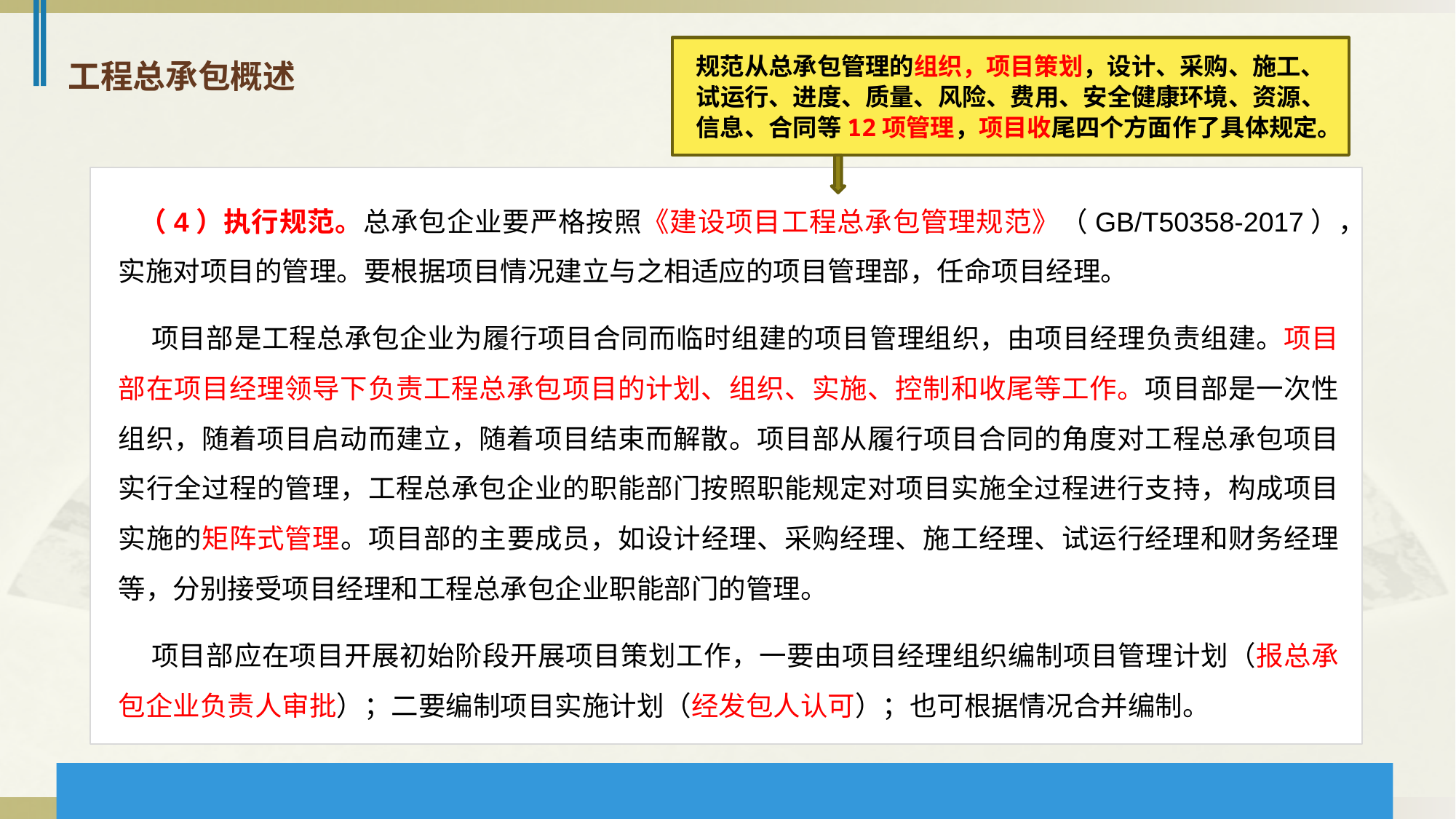

规范从总承包管理的组织，项目策划，设计、采购、施工、试运行、进度、质量、风险、费用、安全健康环境、资源、信息、合同等12项管理，项目收尾四个方面作了具体规定。
工程总承包概述

  （4）执行规范。总承包企业要严格按照《建设项目工程总承包管理规范》（GB/T50358-2017），实施对项目的管理。要根据项目情况建立与之相适应的项目管理部，任命项目经理。
    项目部是工程总承包企业为履行项目合同而临时组建的项目管理组织，由项目经理负责组建。项目部在项目经理领导下负责工程总承包项目的计划、组织、实施、控制和收尾等工作。项目部是一次性组织，随着项目启动而建立，随着项目结束而解散。项目部从履行项目合同的角度对工程总承包项目实行全过程的管理，工程总承包企业的职能部门按照职能规定对项目实施全过程进行支持，构成项目实施的矩阵式管理。项目部的主要成员，如设计经理、采购经理、施工经理、试运行经理和财务经理等，分别接受项目经理和工程总承包企业职能部门的管理。
    项目部应在项目开展初始阶段开展项目策划工作，一要由项目经理组织编制项目管理计划（报总承包企业负责人审批）；二要编制项目实施计划（经发包人认可）；也可根据情况合并编制。